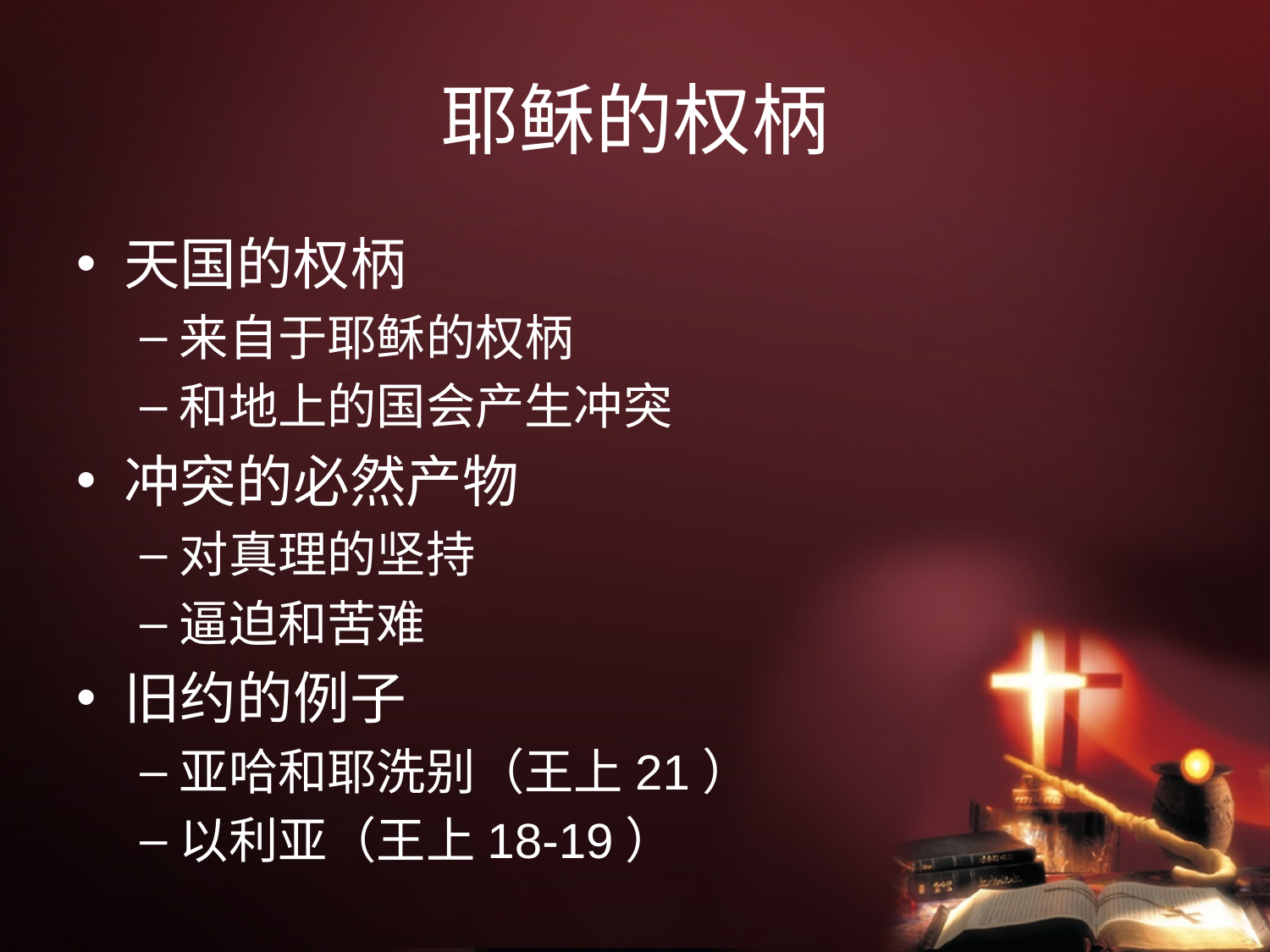

# 耶稣的权柄
天国的权柄
来自于耶稣的权柄
和地上的国会产生冲突
冲突的必然产物
对真理的坚持
逼迫和苦难
旧约的例子
亚哈和耶洗别（王上21）
以利亚（王上18-19）